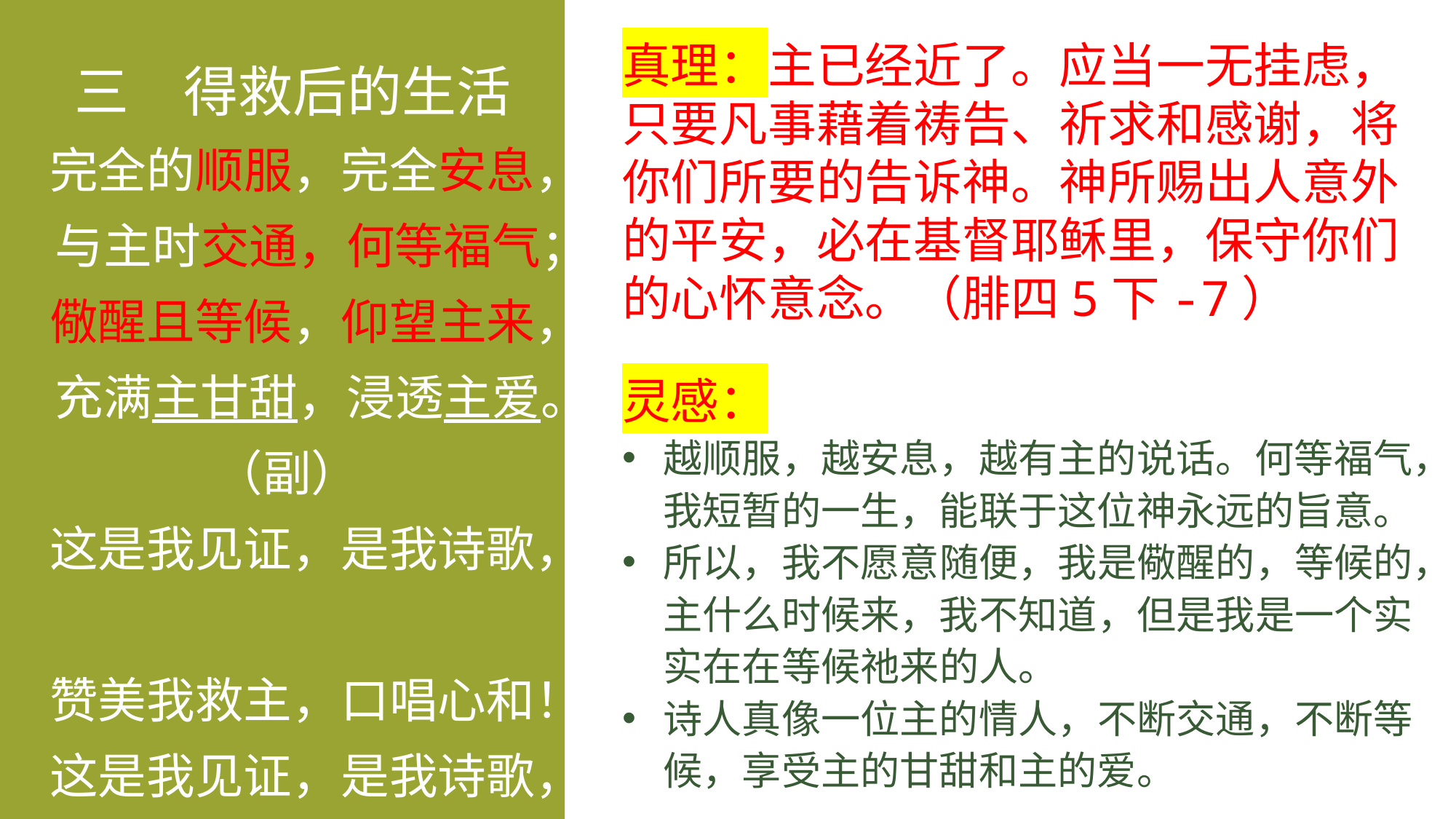

真理：主已经近了。应当一无挂虑，只要凡事藉着祷告、祈求和感谢，将你们所要的告诉神。神所赐出人意外的平安，必在基督耶稣里，保守你们的心怀意念。（腓四5下-7）
三	得救后的生活
完全的顺服，完全安息， 与主时交通，何等福气；
儆醒且等候，仰望主来， 充满主甘甜，浸透主爱。（副）
这是我见证，是我诗歌，
赞美我救主，口唱心和！
这是我见证，是我诗歌，
赞美我救主，终日欢乐！
灵感：
越顺服，越安息，越有主的说话。何等福气，我短暂的一生，能联于这位神永远的旨意。
所以，我不愿意随便，我是儆醒的，等候的，主什么时候来，我不知道，但是我是一个实实在在等候祂来的人。
诗人真像一位主的情人，不断交通，不断等候，享受主的甘甜和主的爱。